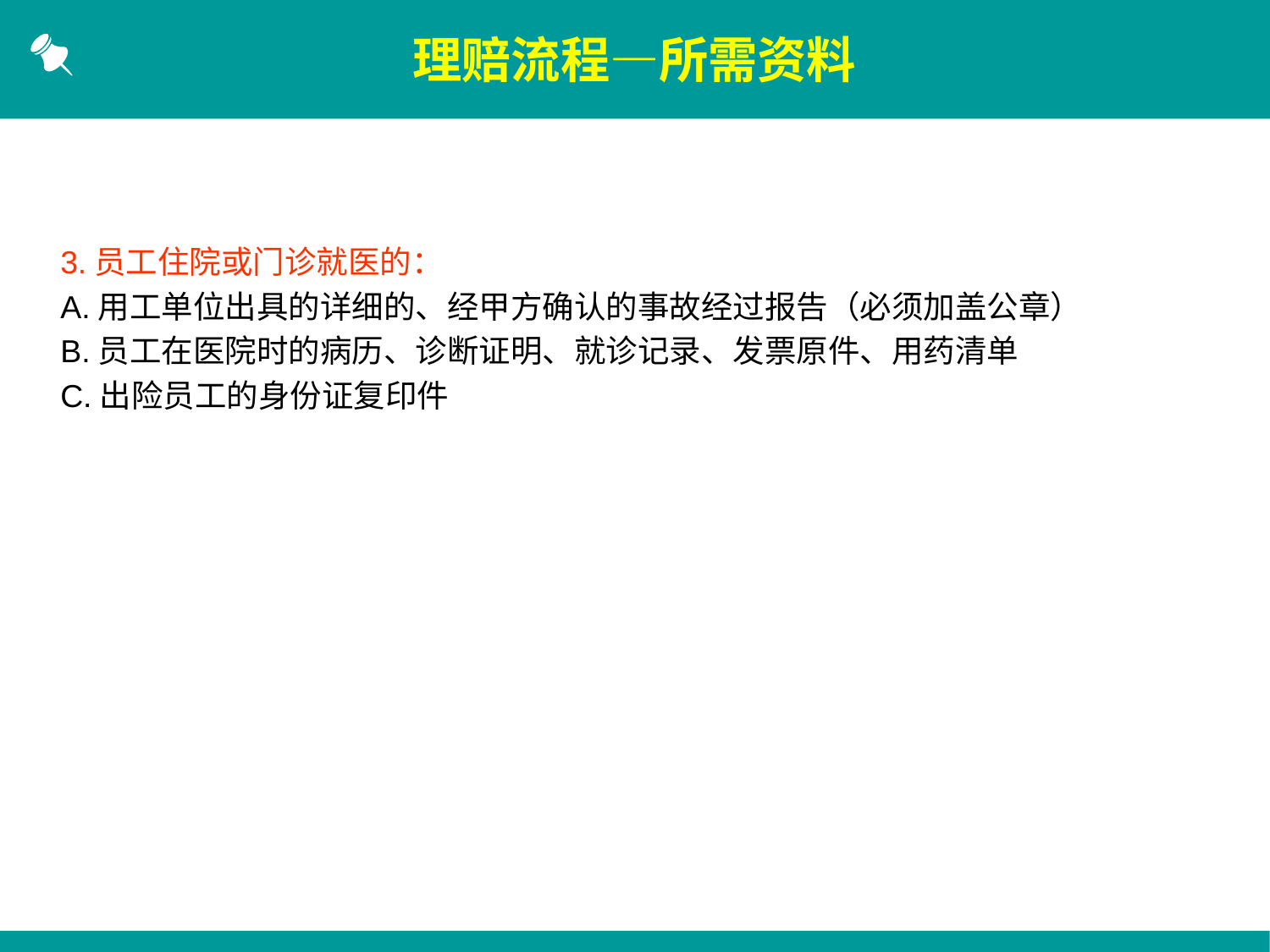

理赔流程—所需资料

3.员工住院或门诊就医的：
A.用工单位出具的详细的、经甲方确认的事故经过报告（必须加盖公章）
B.员工在医院时的病历、诊断证明、就诊记录、发票原件、用药清单
C.出险员工的身份证复印件